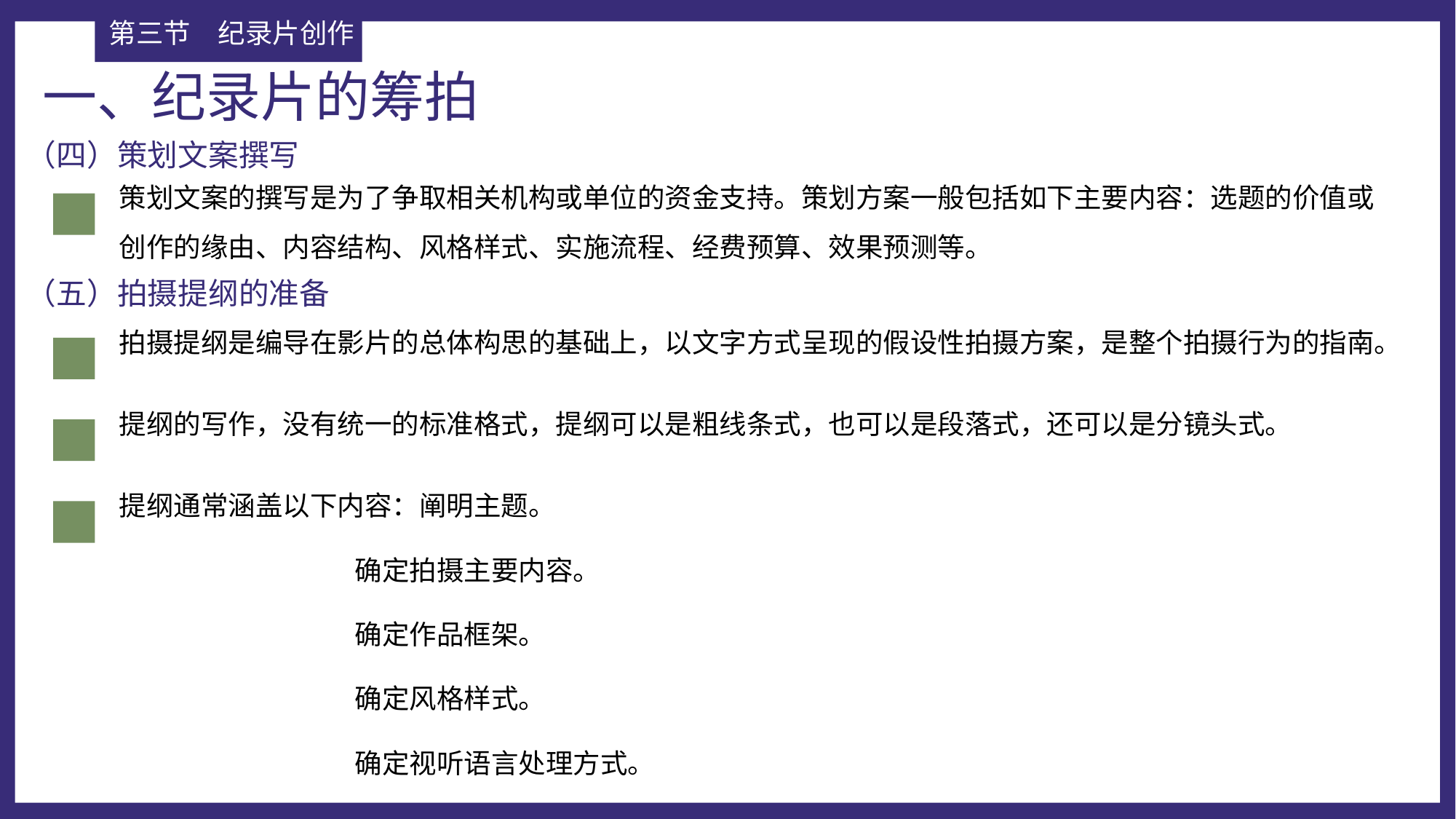

第三节	纪录片创作
一、纪录片的筹拍
（四）策划文案撰写
策划文案的撰写是为了争取相关机构或单位的资金支持。策划方案一般包括如下主要内容：选题的价值或创作的缘由、内容结构、风格样式、实施流程、经费预算、效果预测等。

（五）拍摄提纲的准备
拍摄提纲是编导在影片的总体构思的基础上，以文字方式呈现的假设性拍摄方案，是整个拍摄行为的指南。

提纲的写作，没有统一的标准格式，提纲可以是粗线条式，也可以是段落式，还可以是分镜头式。

提纲通常涵盖以下内容：阐明主题。
                                     确定拍摄主要内容。
                                     确定作品框架。
                                     确定风格样式。
                                     确定视听语言处理方式。